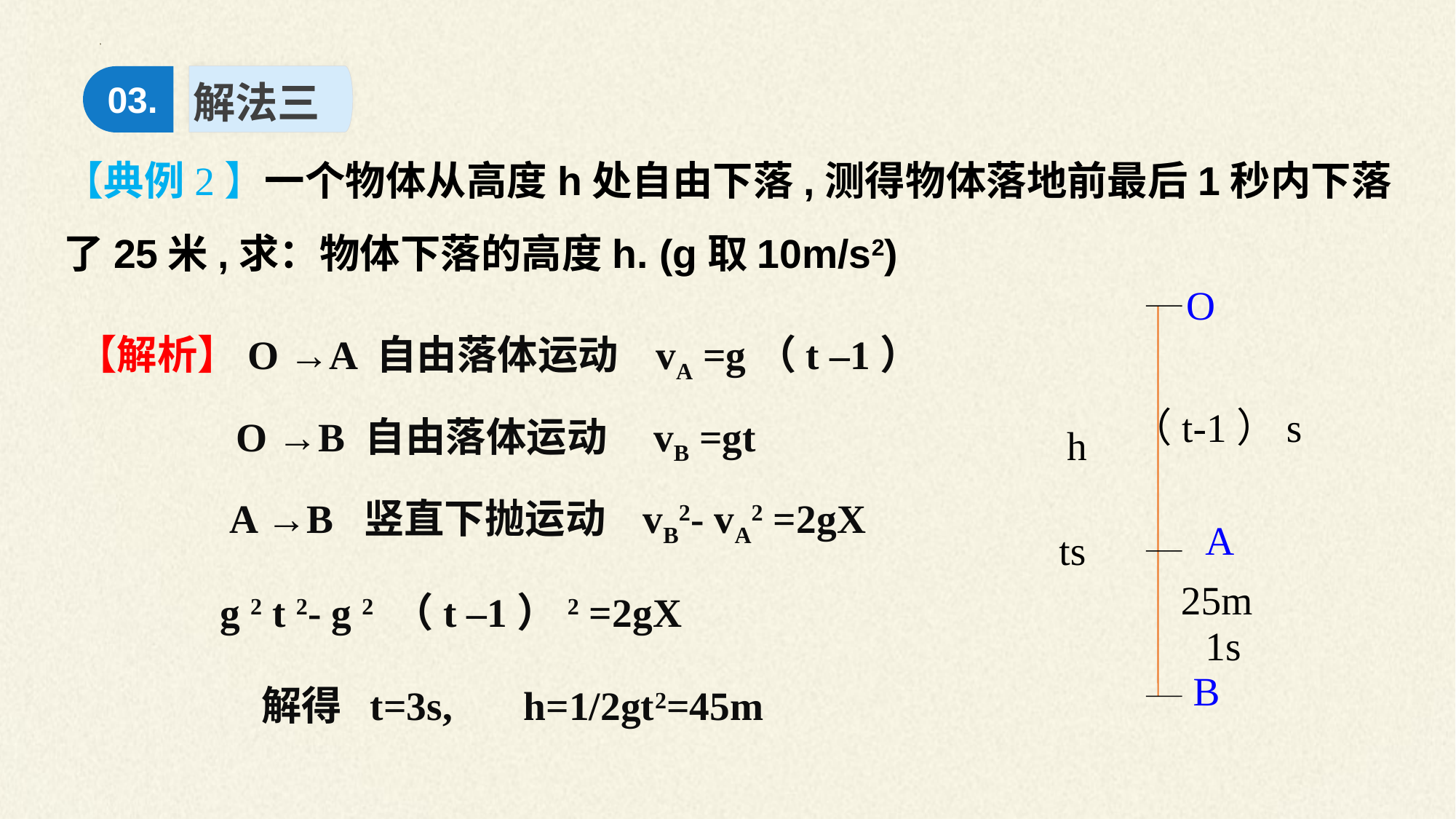

解法三
03.
【典例2】一个物体从高度h处自由下落,测得物体落地前最后1秒内下落了25米,求：物体下落的高度h. (g取10m/s2)
O

（t-1）s
h
A
ts

25m
1s
B

【解析】O →A 自由落体运动   vA =g（t –1）
O →B 自由落体运动    vB =gt
A →B  竖直下抛运动   vB2- vA2 =2gX
g 2 t 2- g 2 （t –1）2 =2gX
解得  t=3s,       h=1/2gt2=45m